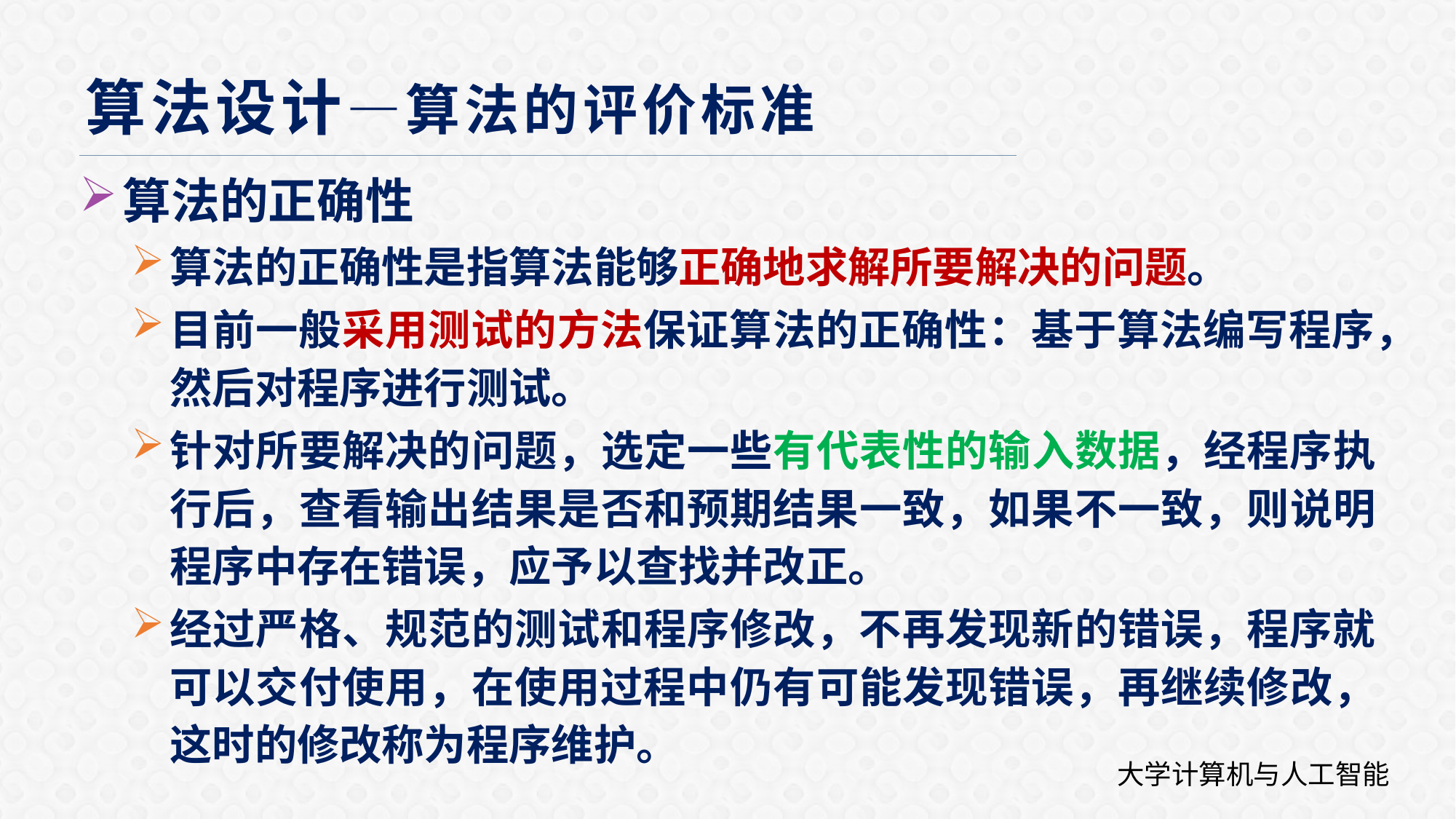

算法设计—算法的评价标准
算法的正确性
算法的正确性是指算法能够正确地求解所要解决的问题。
目前一般采用测试的方法保证算法的正确性：基于算法编写程序，然后对程序进行测试。
针对所要解决的问题，选定一些有代表性的输入数据，经程序执行后，查看输出结果是否和预期结果一致，如果不一致，则说明程序中存在错误，应予以查找并改正。
经过严格、规范的测试和程序修改，不再发现新的错误，程序就可以交付使用，在使用过程中仍有可能发现错误，再继续修改，这时的修改称为程序维护。